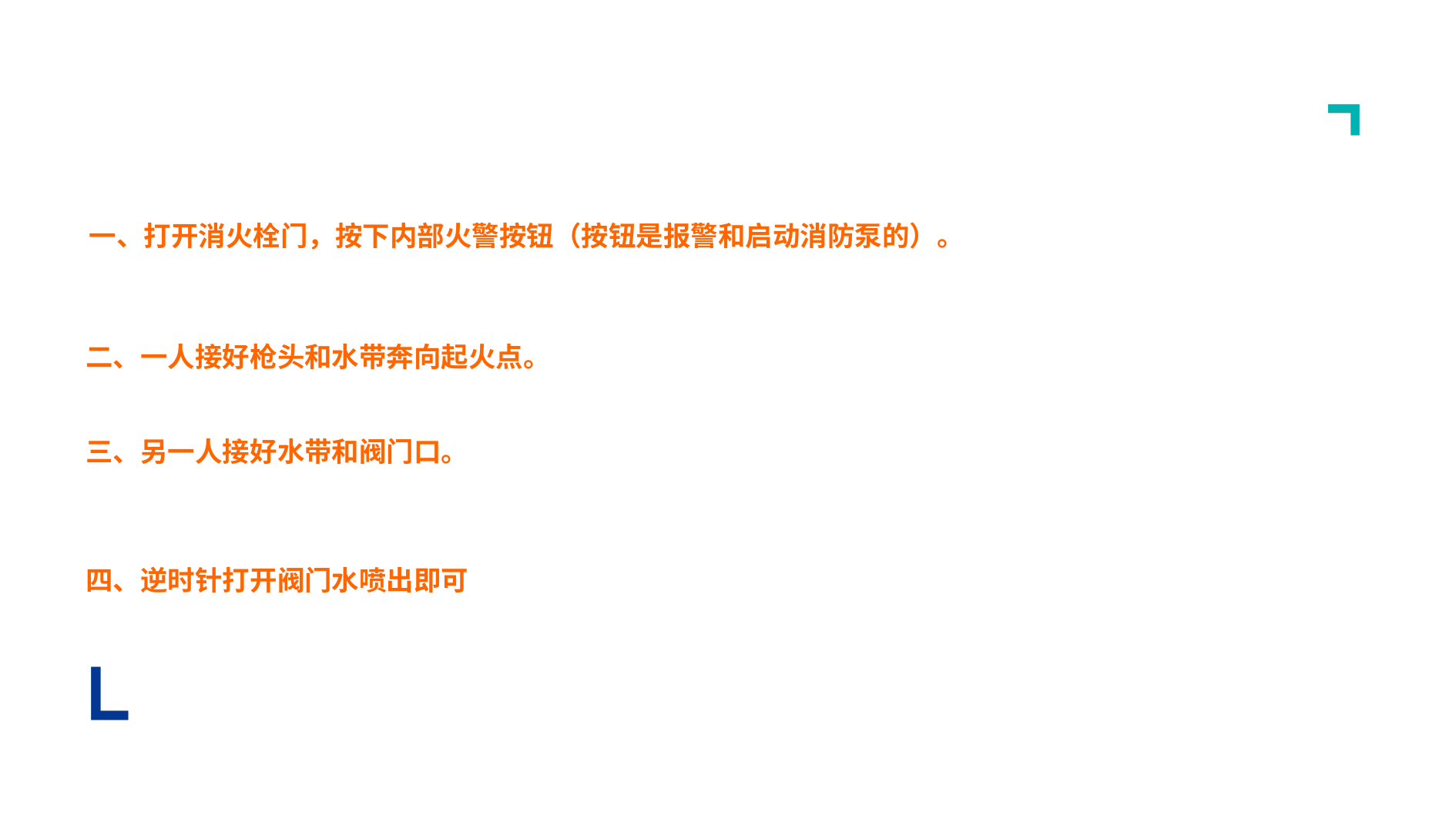

一、打开消火栓门，按下内部火警按钮（按钮是报警和启动消防泵的）。
二、一人接好枪头和水带奔向起火点。
三、另一人接好水带和阀门口。
四、逆时针打开阀门水喷出即可